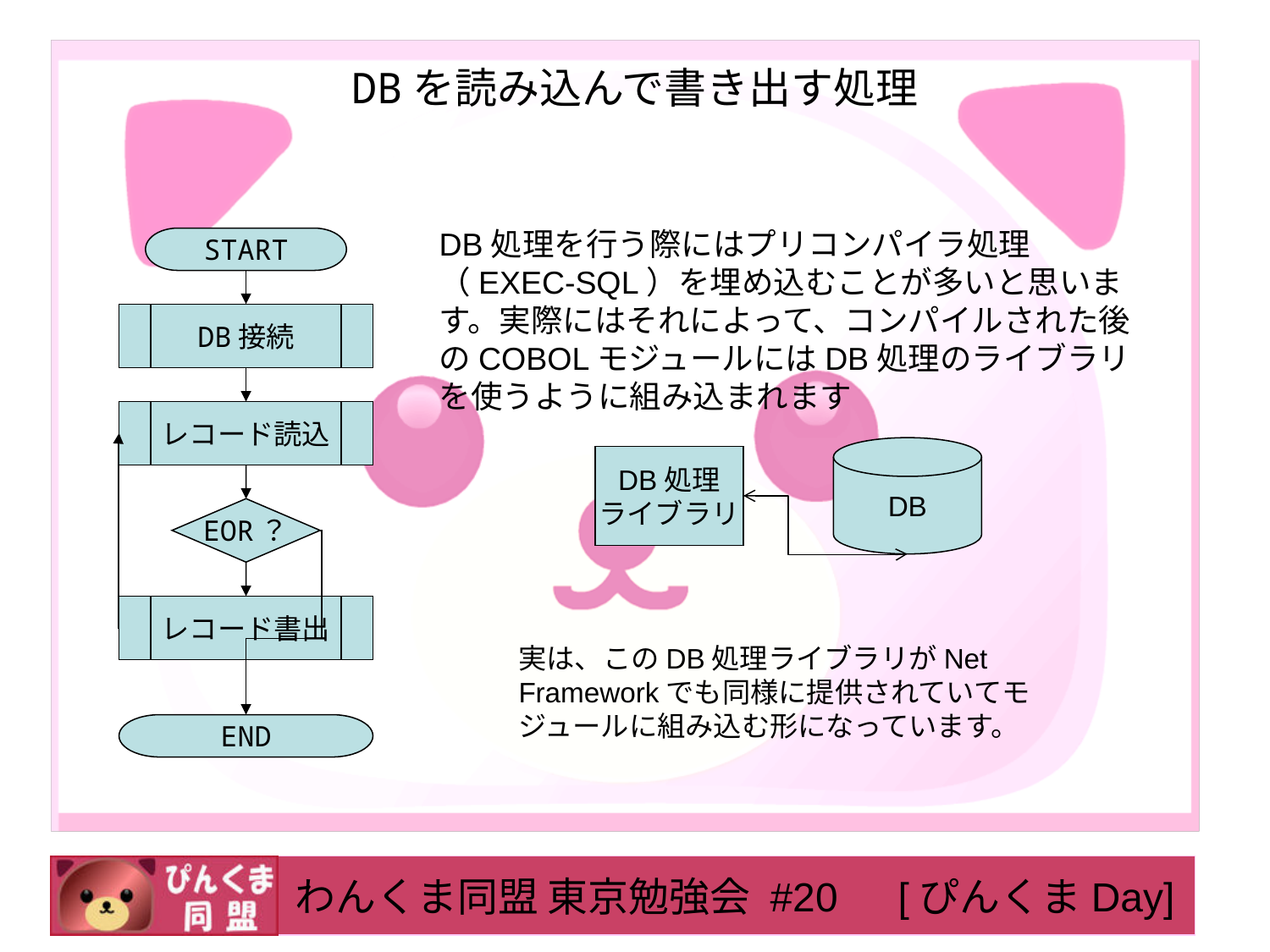

# DBを読み込んで書き出す処理

DB処理を行う際にはプリコンパイラ処理（EXEC-SQL）を埋め込むことが多いと思います。実際にはそれによって、コンパイルされた後のCOBOLモジュールにはDB処理のライブラリを使うように組み込まれます
START
DB接続
レコード読込
EOR？
レコード書出
END
DB
DB処理
ライブラリ
実は、このDB処理ライブラリがNet Frameworkでも同様に提供されていてモジュールに組み込む形になっています。